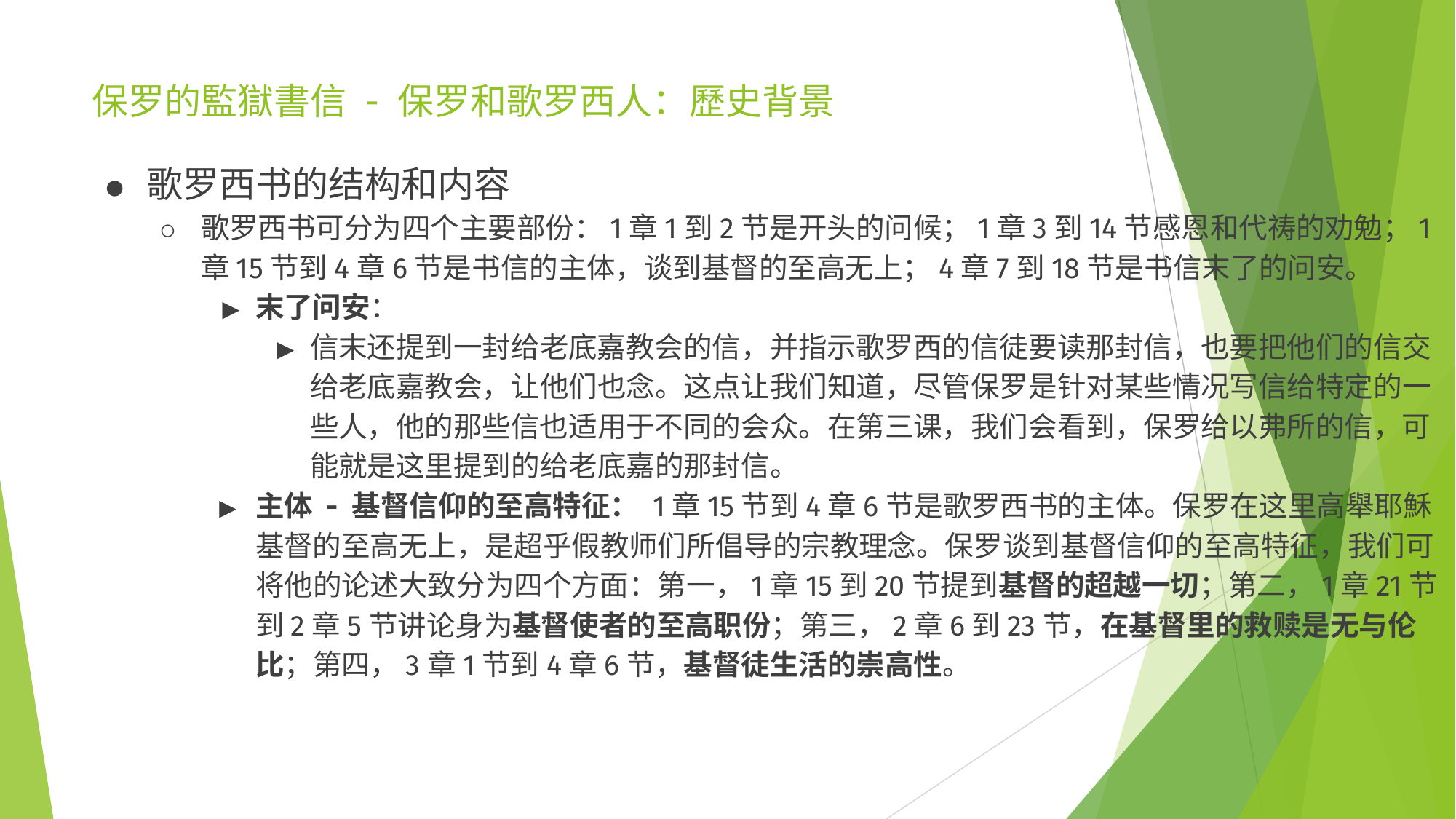

# 保罗的監獄書信 - 保罗和歌罗西人：歷史背景
歌罗西书的结构和内容
歌罗西书可分为四个主要部份：1章1到2节是开头的问候；1章3到14节感恩和代祷的劝勉；1章15节到4章6节是书信的主体，谈到基督的至高无上；4章7到18节是书信末了的问安。
末了问安：
信末还提到一封给老底嘉教会的信，并指示歌罗西的信徒要读那封信，也要把他们的信交给老底嘉教会，让他们也念。这点让我们知道，尽管保罗是针对某些情况写信给特定的一些人，他的那些信也适用于不同的会众。在第三课，我们会看到，保罗给以弗所的信，可能就是这里提到的给老底嘉的那封信。
主体 - 基督信仰的至高特征： 1章15节到4章6节是歌罗西书的主体。保罗在这里高舉耶穌基督的至高无上，是超乎假教师们所倡导的宗教理念。保罗谈到基督信仰的至高特征，我们可将他的论述大致分为四个方面：第一，1章15到20节提到基督的超越一切；第二，1章21节到2章5节讲论身为基督使者的至高职份；第三，2章6到23节，在基督里的救赎是无与伦比；第四，3章1节到4章6节，基督徒生活的崇高性。